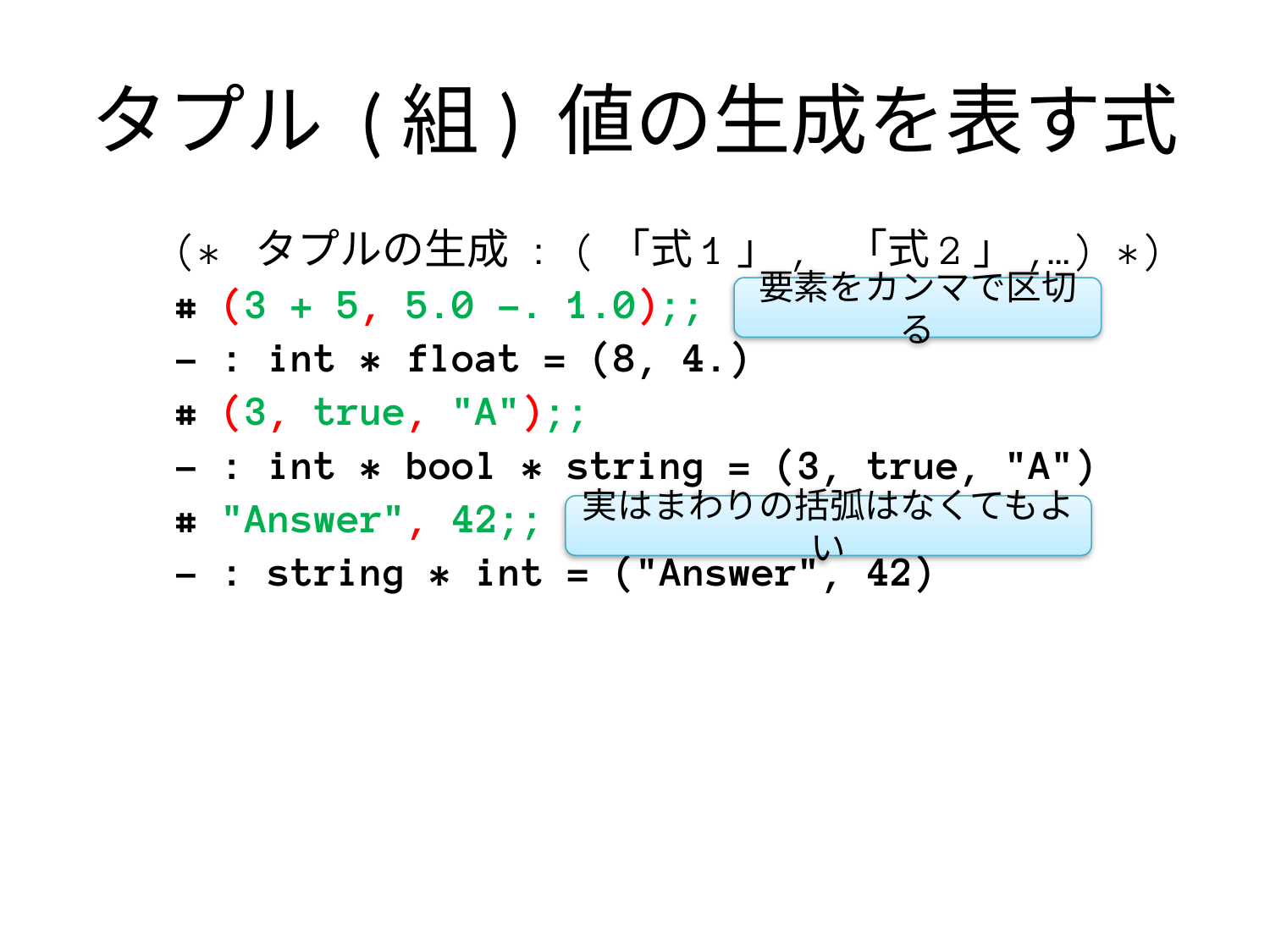

# タプル (組) 値の生成を表す式
(* タプルの生成 : (「式1」, 「式2」,…) *)
# (3 + 5, 5.0 -. 1.0);;
- : int * float = (8, 4.)‏
# (3, true, "A");;
- : int * bool * string = (3, true, "A")‏
# "Answer", 42;;
- : string * int = ("Answer", 42)
要素をカンマで区切る
実はまわりの括弧はなくてもよい